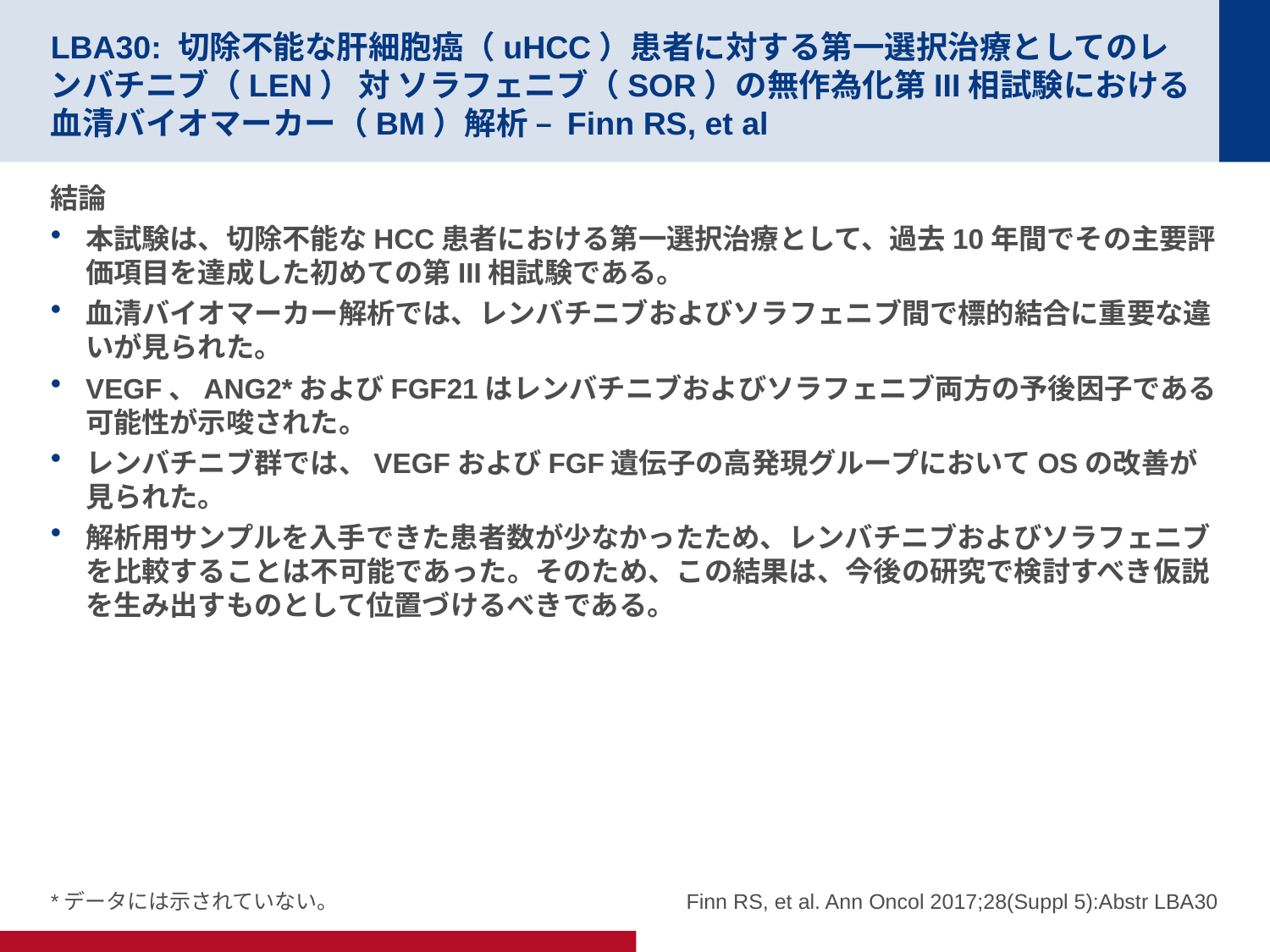

# LBA30: 切除不能な肝細胞癌（uHCC）患者に対する第一選択治療としてのレンバチニブ（LEN） 対 ソラフェニブ（SOR）の無作為化第III相試験における血清バイオマーカー（BM）解析 – Finn RS, et al
結論
本試験は、切除不能なHCC患者における第一選択治療として、過去10年間でその主要評価項目を達成した初めての第III相試験である。
血清バイオマーカー解析では、レンバチニブおよびソラフェニブ間で標的結合に重要な違いが見られた。
VEGF、ANG2*およびFGF21はレンバチニブおよびソラフェニブ両方の予後因子である可能性が示唆された。
レンバチニブ群では、VEGFおよびFGF遺伝子の高発現グループにおいてOSの改善が見られた。
解析用サンプルを入手できた患者数が少なかったため、レンバチニブおよびソラフェニブを比較することは不可能であった。そのため、この結果は、今後の研究で検討すべき仮説を生み出すものとして位置づけるべきである。
*データには示されていない。
Finn RS, et al. Ann Oncol 2017;28(Suppl 5):Abstr LBA30